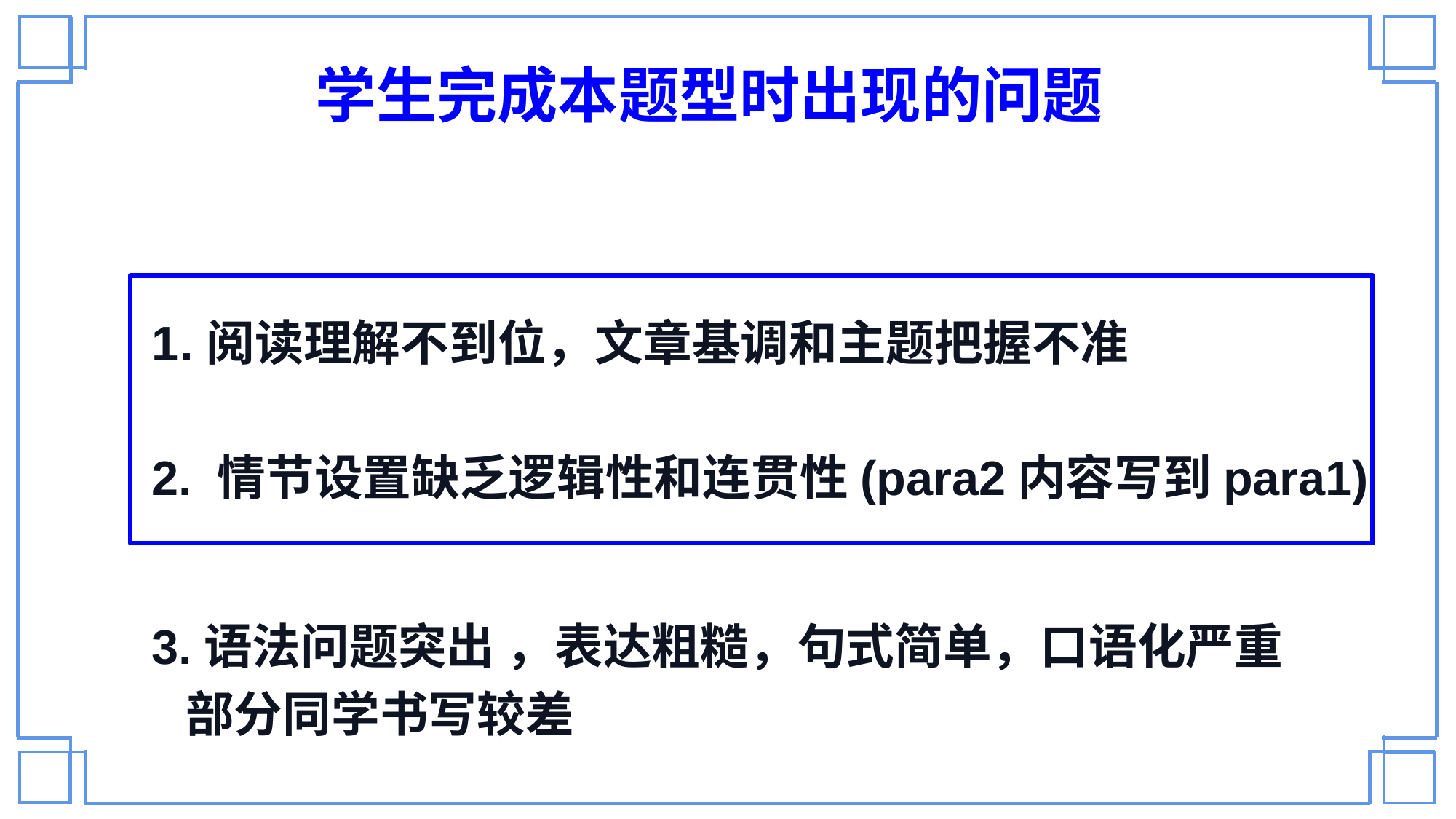

学生完成本题型时出现的问题

阅读理解不到位，文章基调和主题把握不准

2. 情节设置缺乏逻辑性和连贯性(para2内容写到para1)

3.语法问题突出 ，表达粗糙，句式简单，口语化严重
  部分同学书写较差